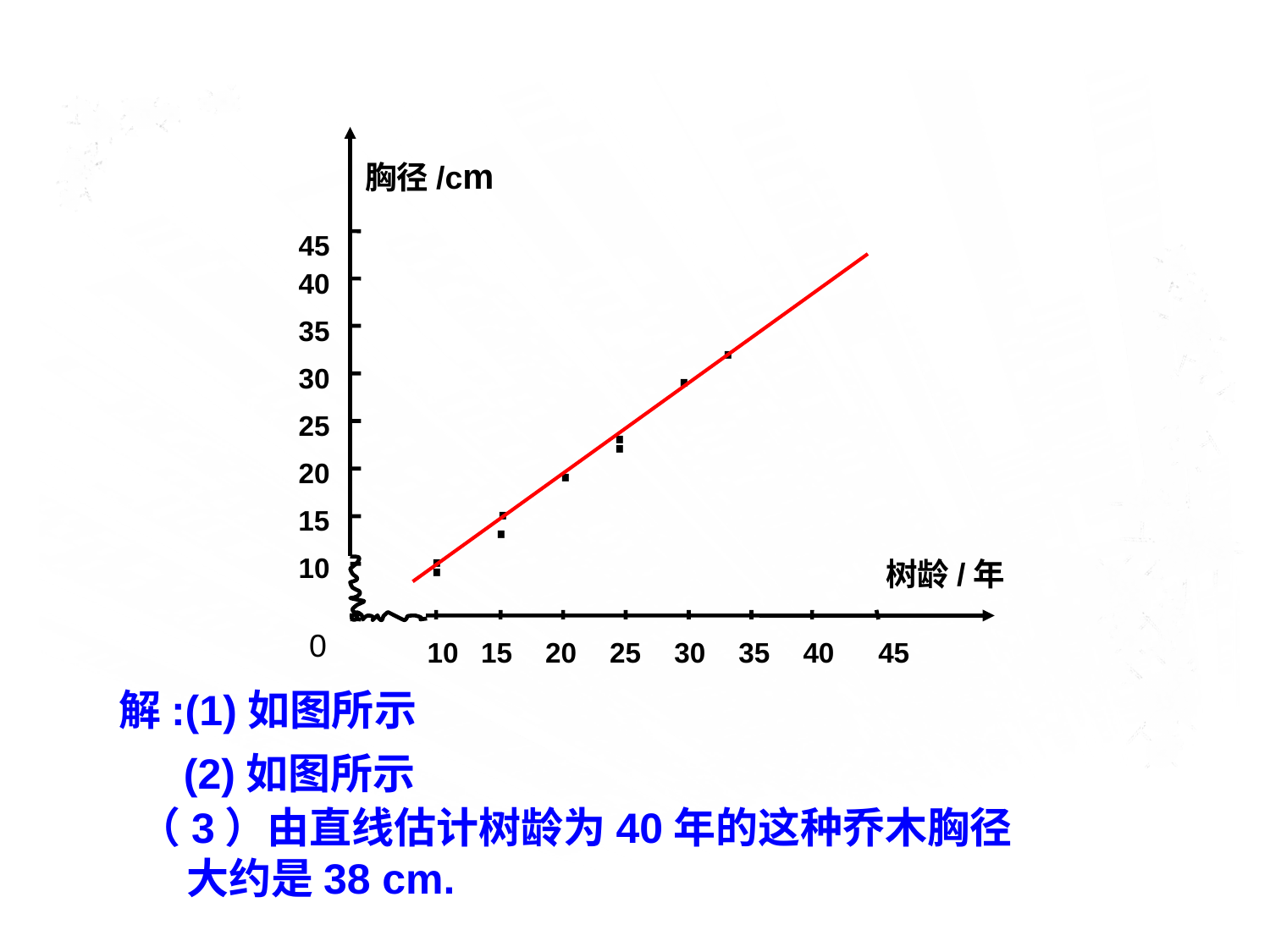

胸径/cm
45

40

·
35
·
30
·
·
25
·
20
·

·
15
·
·
10
树龄/年

0
10
15
20
25
30
35
40
45
解:(1)如图所示

(2)如图所示
 （3）由直线估计树龄为40年的这种乔木胸径
      大约是38 cm.